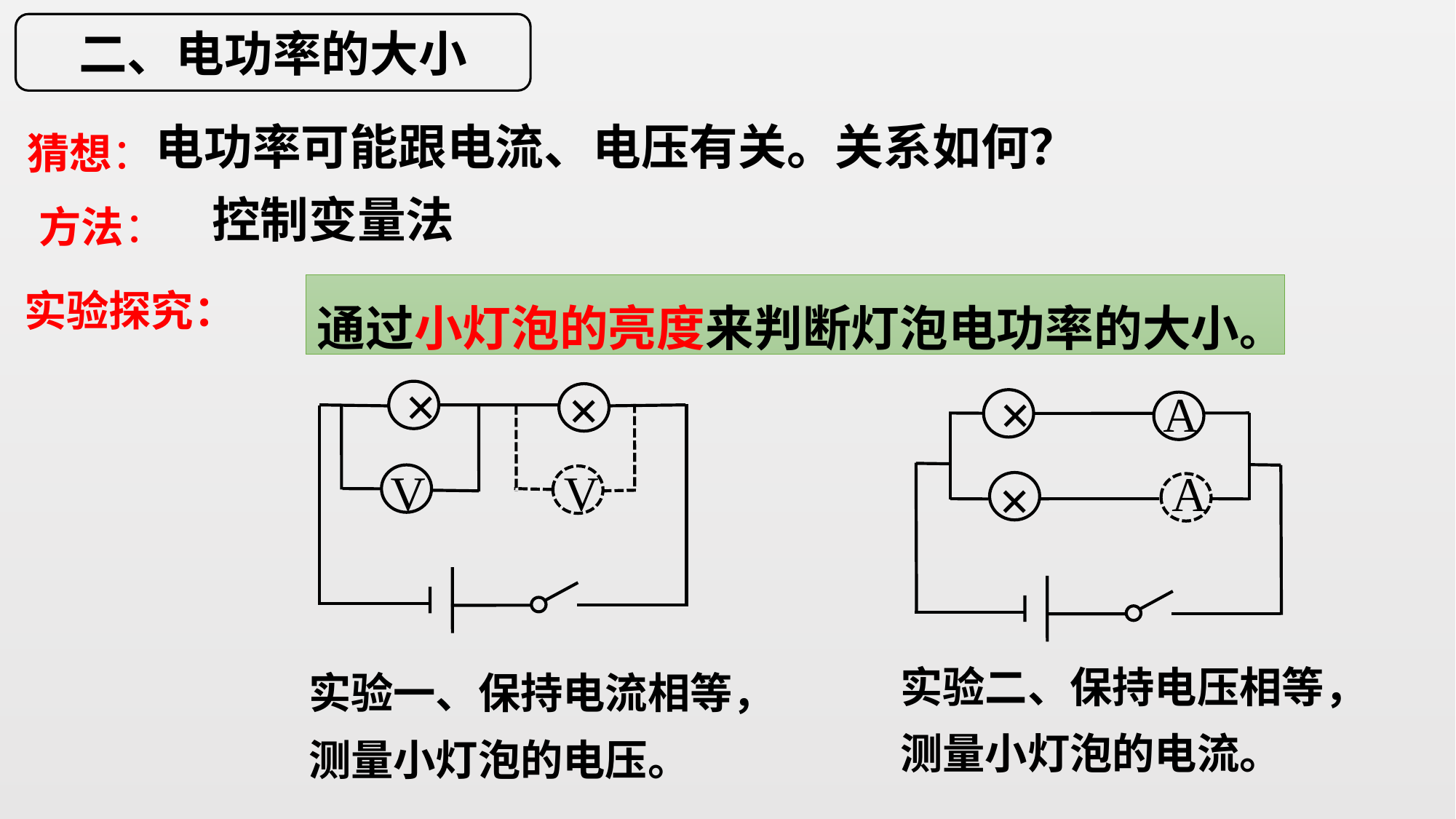

二、电功率的大小
猜想：
电功率可能跟电流、电压有关。关系如何？
方法：
控制变量法
实验探究：
通过小灯泡的亮度来判断灯泡电功率的大小。
×
×

V
V

×
A

A
×

实验二、保持电压相等，测量小灯泡的电流。
实验一、保持电流相等，测量小灯泡的电压。